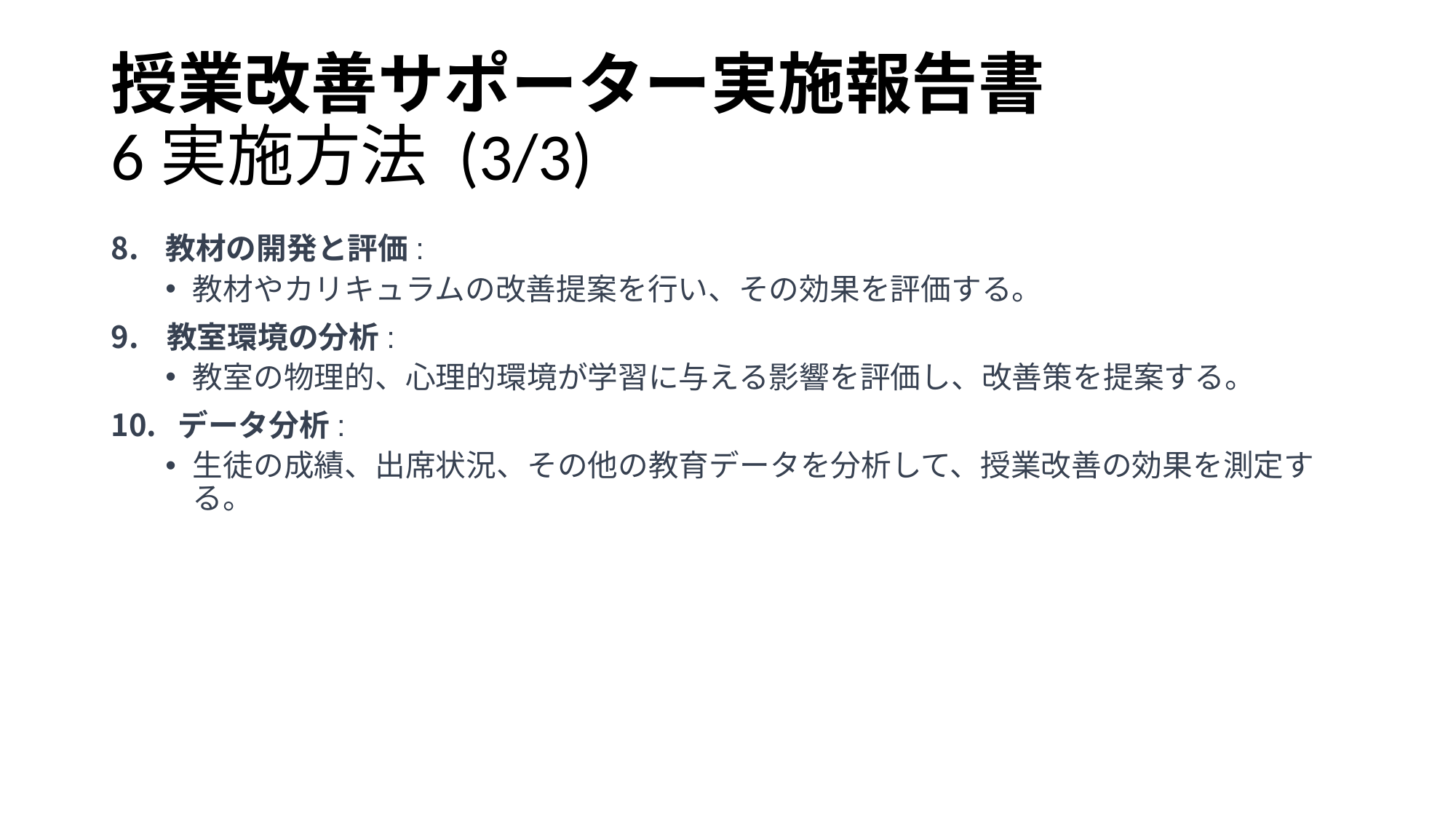

# 授業改善サポーター実施報告書 6実施方法 (3/3)
教材の開発と評価:
教材やカリキュラムの改善提案を行い、その効果を評価する。
   教室環境の分析:
教室の物理的、心理的環境が学習に与える影響を評価し、改善策を提案する。
  データ分析:
生徒の成績、出席状況、その他の教育データを分析して、授業改善の効果を測定する。